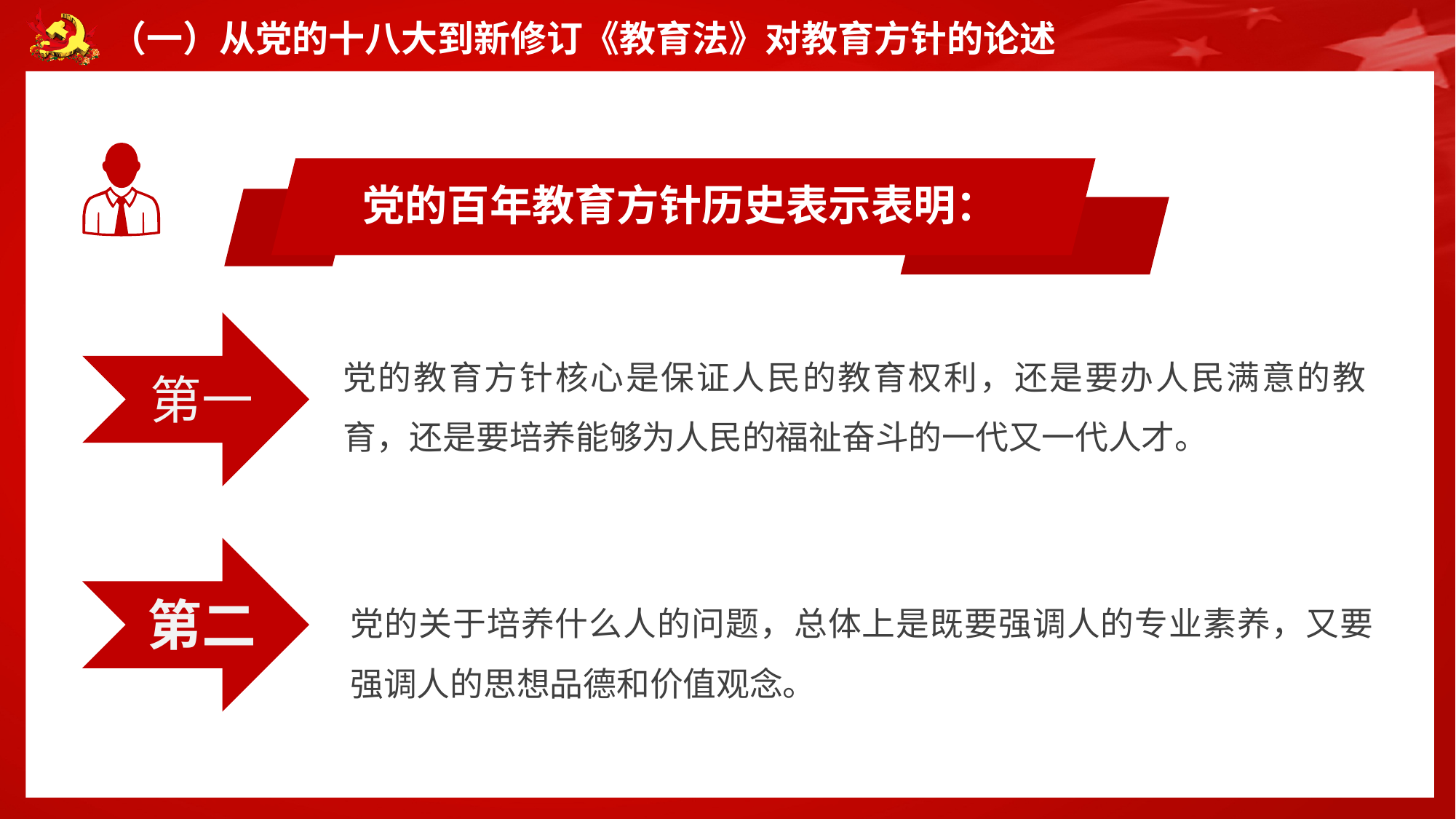

（一）从党的十八大到新修订《教育法》对教育方针的论述

党的百年教育方针历史表示表明：

第一
党的教育方针核心是保证人民的教育权利，还是要办人民满意的教育，还是要培养能够为人民的福祉奋斗的一代又一代人才。

第二
党的关于培养什么人的问题，总体上是既要强调人的专业素养，又要强调人的思想品德和价值观念。